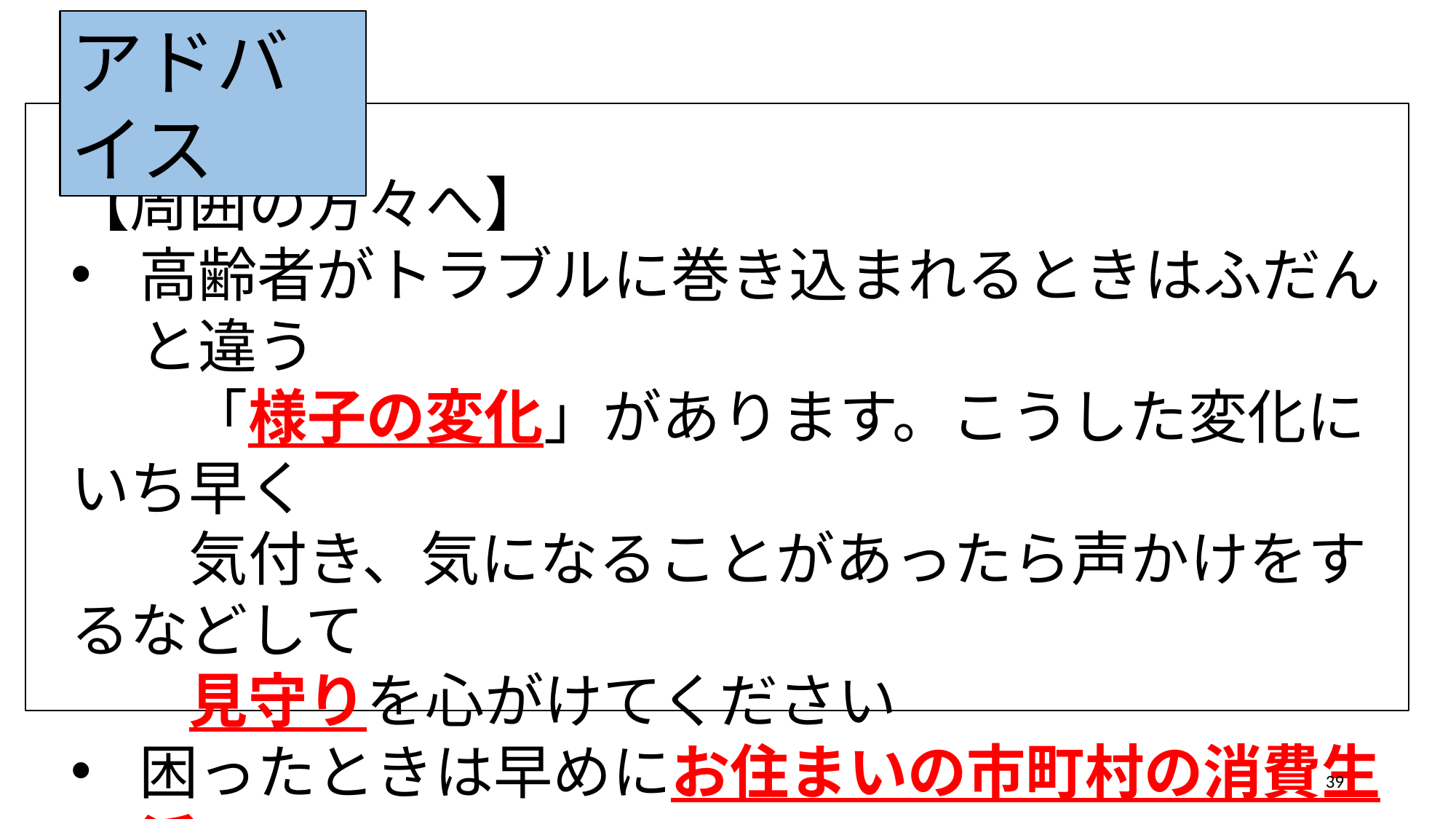

アドバイス

【周囲の方々へ】
高齢者がトラブルに巻き込まれるときはふだんと違う
　　「様子の変化」があります。こうした変化にいち早く
　　気付き、気になることがあったら声かけをするなどして
　　見守りを心がけてください
困ったときは早めにお住まいの市町村の消費生活
　　相談窓口に相談しましょう
39